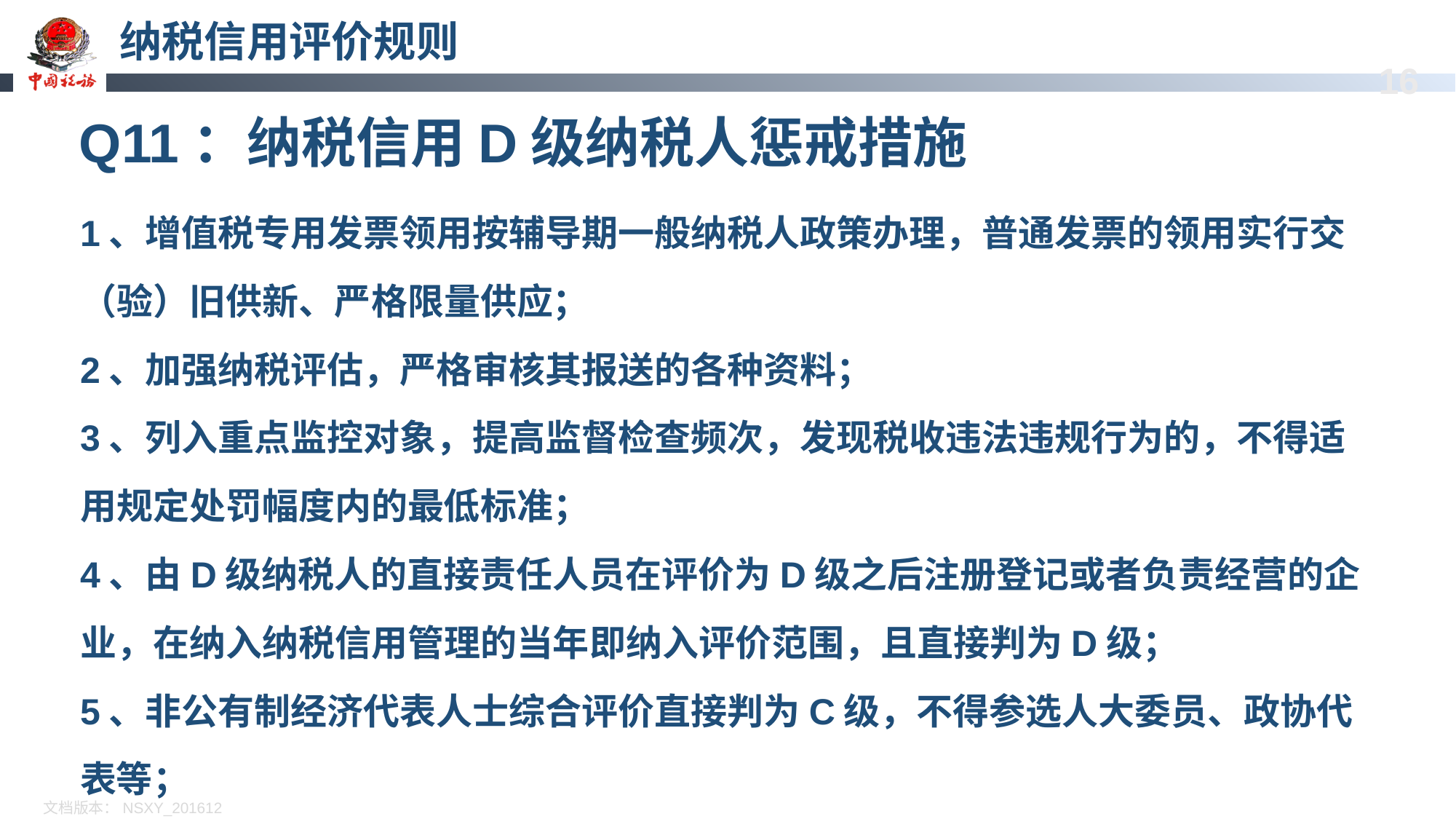

# 纳税信用评价规则
Q11：纳税信用D级纳税人惩戒措施

1、增值税专用发票领用按辅导期一般纳税人政策办理，普通发票的领用实行交（验）旧供新、严格限量供应；
2、加强纳税评估，严格审核其报送的各种资料；
3、列入重点监控对象，提高监督检查频次，发现税收违法违规行为的，不得适用规定处罚幅度内的最低标准；
4、由D级纳税人的直接责任人员在评价为D级之后注册登记或者负责经营的企业，在纳入纳税信用管理的当年即纳入评价范围，且直接判为D级；
5、非公有制经济代表人士综合评价直接判为C级，不得参选人大委员、政协代表等；